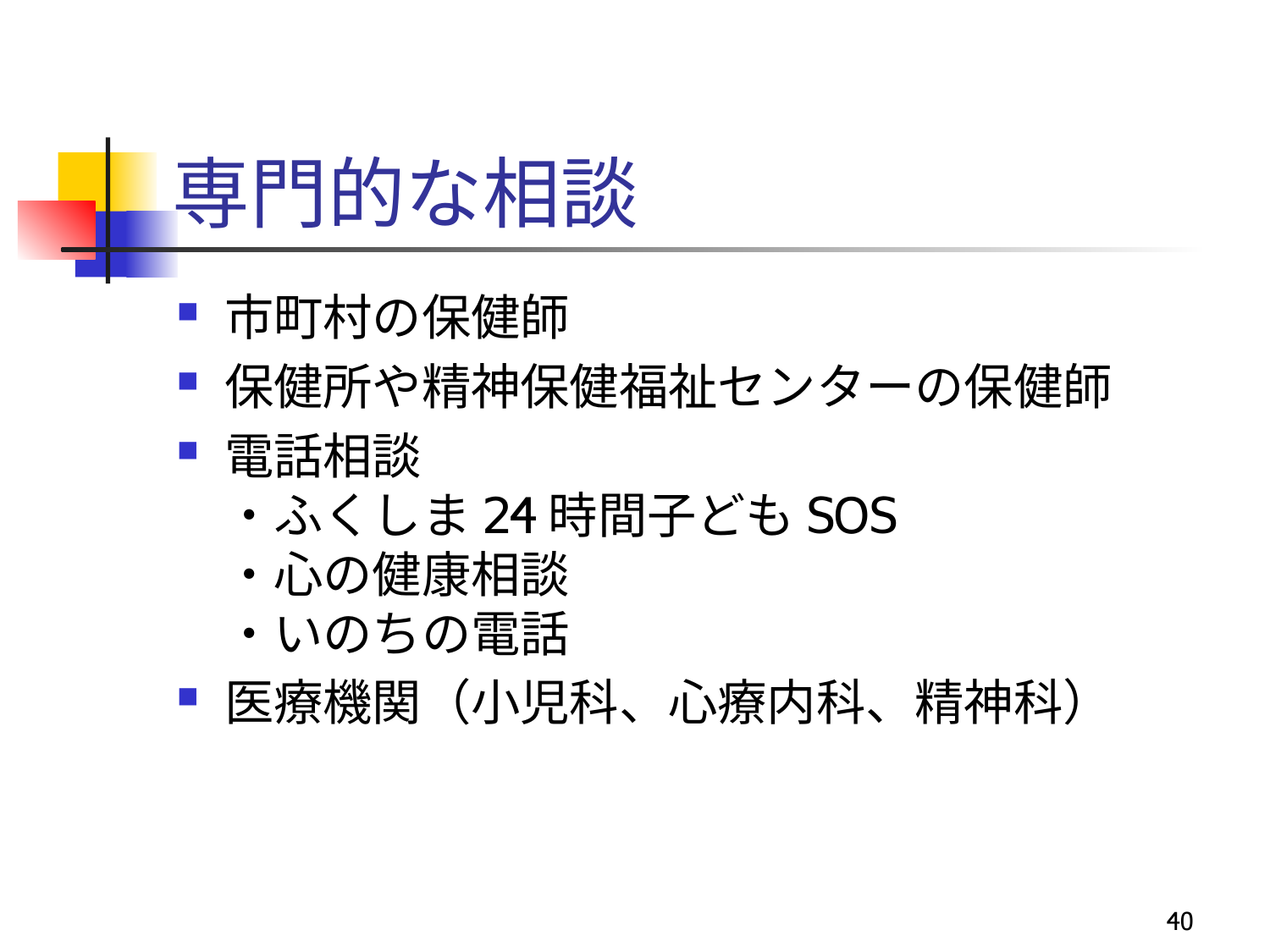

# 専門的な相談
市町村の保健師
保健所や精神保健福祉センターの保健師
電話相談
・ふくしま24時間子どもSOS
・心の健康相談
・いのちの電話
医療機関（小児科、心療内科、精神科）
40